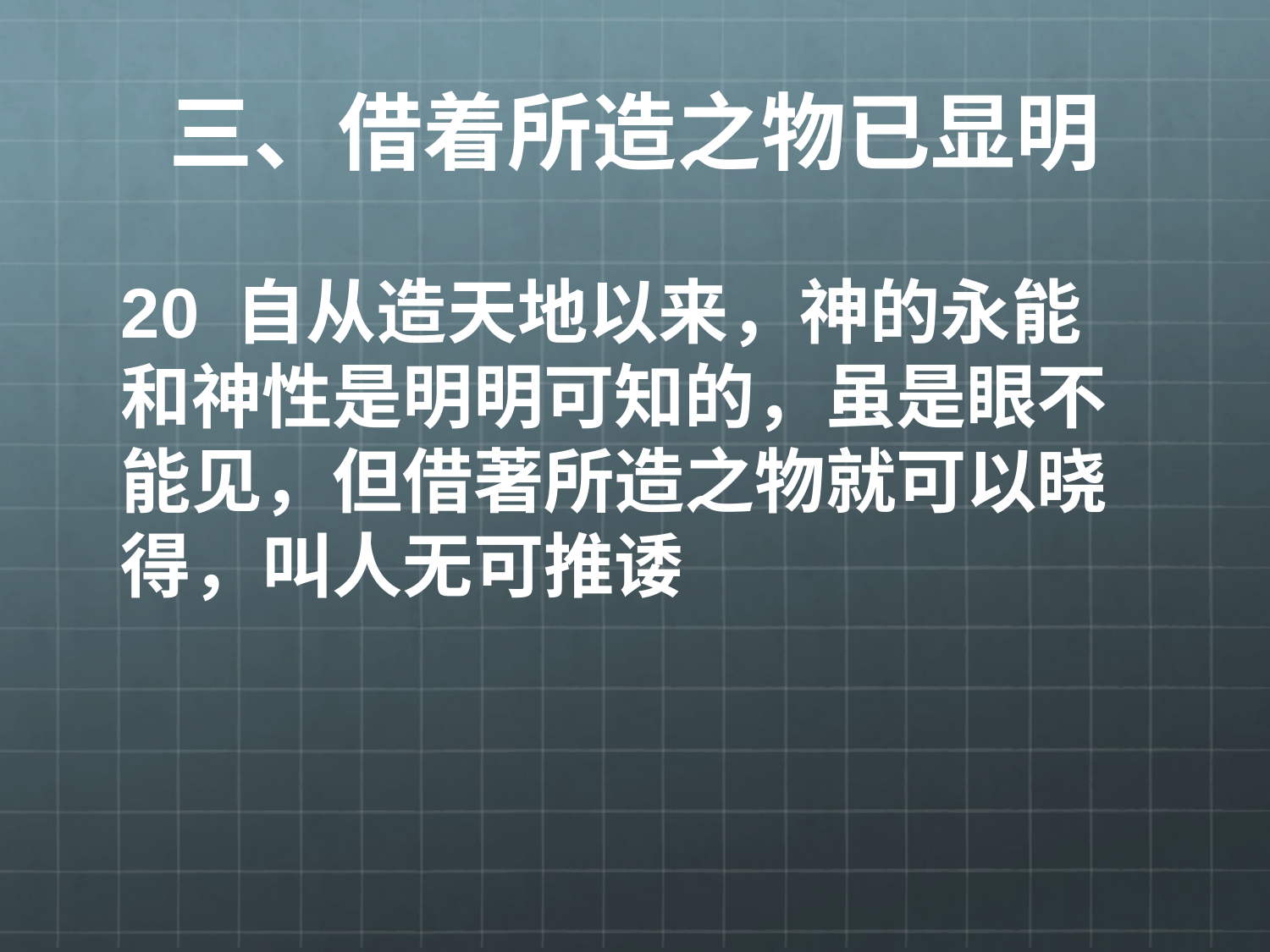

# 三、借着所造之物已显明
20 自从造天地以来，神的永能和神性是明明可知的，虽是眼不能见，但借著所造之物就可以晓得，叫人无可推诿